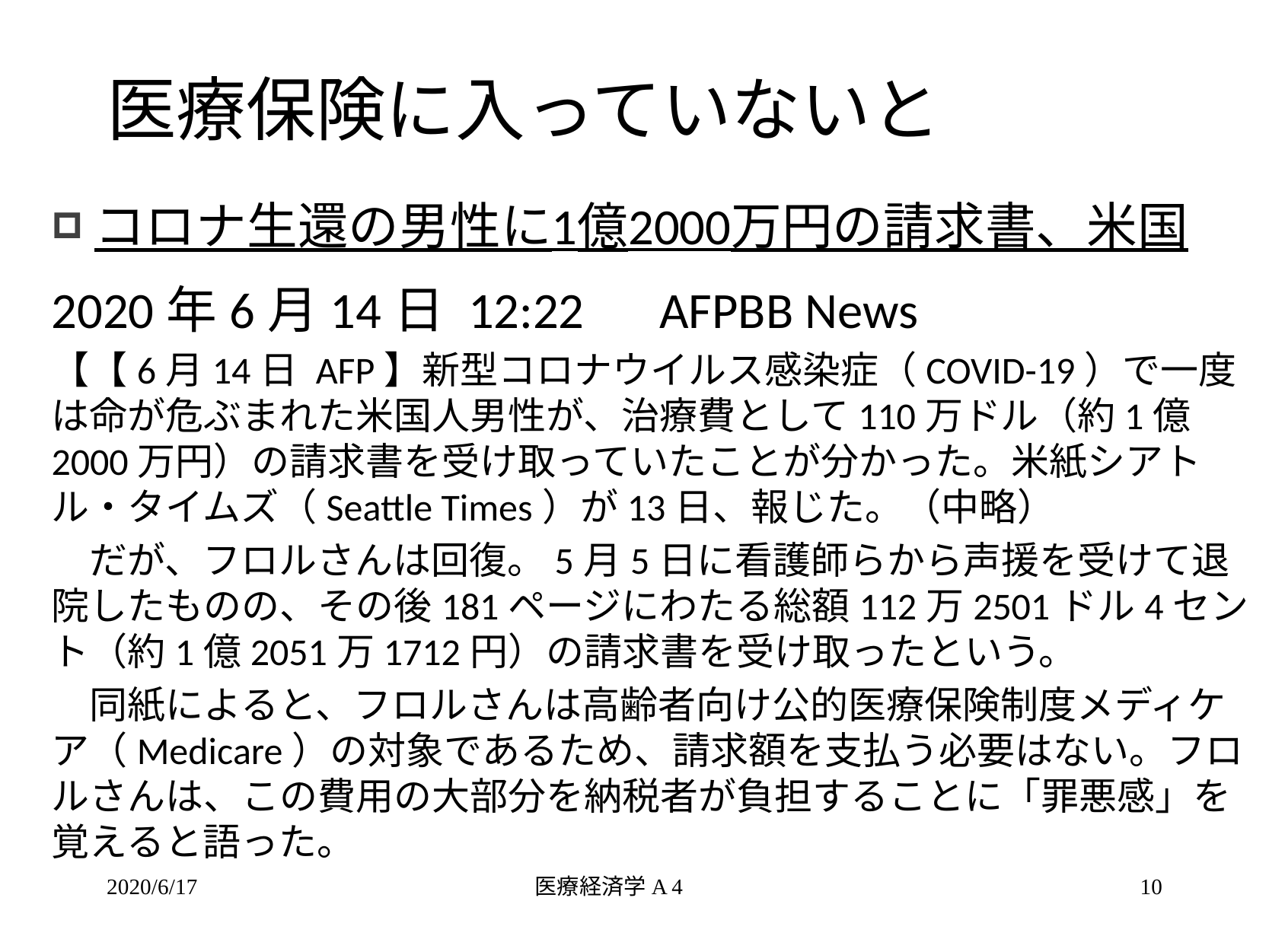

# 医療保険に入っていないと
コロナ生還の男性に1億2000万円の請求書、米国
2020年6月14日 12:22　AFPBB News
【【6月14日 AFP】新型コロナウイルス感染症（COVID-19）で一度は命が危ぶまれた米国人男性が、治療費として110万ドル（約1億2000万円）の請求書を受け取っていたことが分かった。米紙シアトル・タイムズ（Seattle Times）が13日、報じた。（中略）
　だが、フロルさんは回復。5月5日に看護師らから声援を受けて退院したものの、その後181ページにわたる総額112万2501ドル4セント（約1億2051万1712円）の請求書を受け取ったという。
　同紙によると、フロルさんは高齢者向け公的医療保険制度メディケア（Medicare）の対象であるため、請求額を支払う必要はない。フロルさんは、この費用の大部分を納税者が負担することに「罪悪感」を覚えると語った。

2020/6/17
医療経済学A 4
10